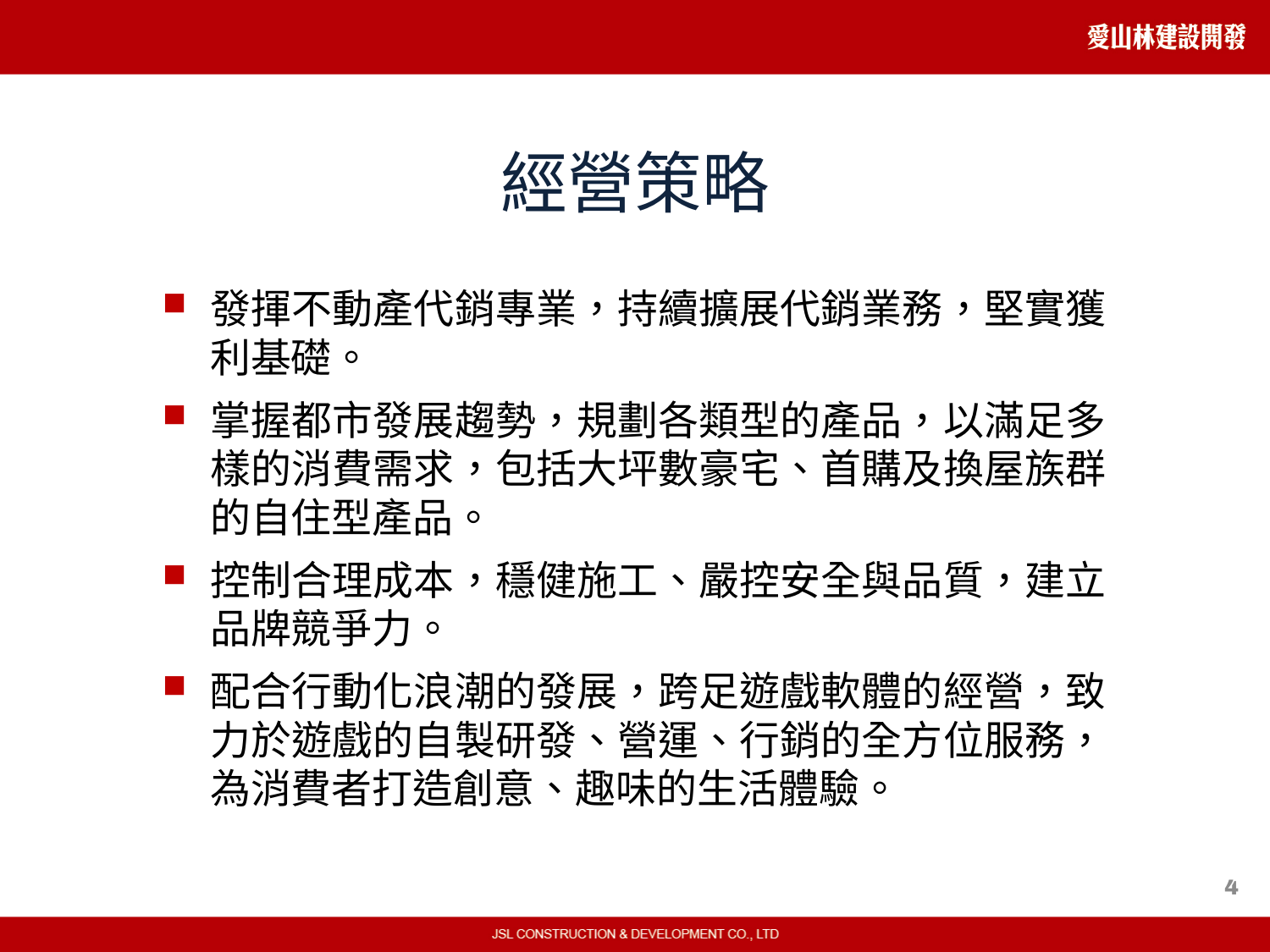

經營策略
發揮不動產代銷專業，持續擴展代銷業務，堅實獲利基礎。
掌握都市發展趨勢，規劃各類型的產品，以滿足多樣的消費需求，包括大坪數豪宅、首購及換屋族群的自住型產品。
控制合理成本，穩健施工、嚴控安全與品質，建立品牌競爭力。
配合行動化浪潮的發展，跨足遊戲軟體的經營，致力於遊戲的自製研發、營運、行銷的全方位服務，為消費者打造創意、趣味的生活體驗。
4